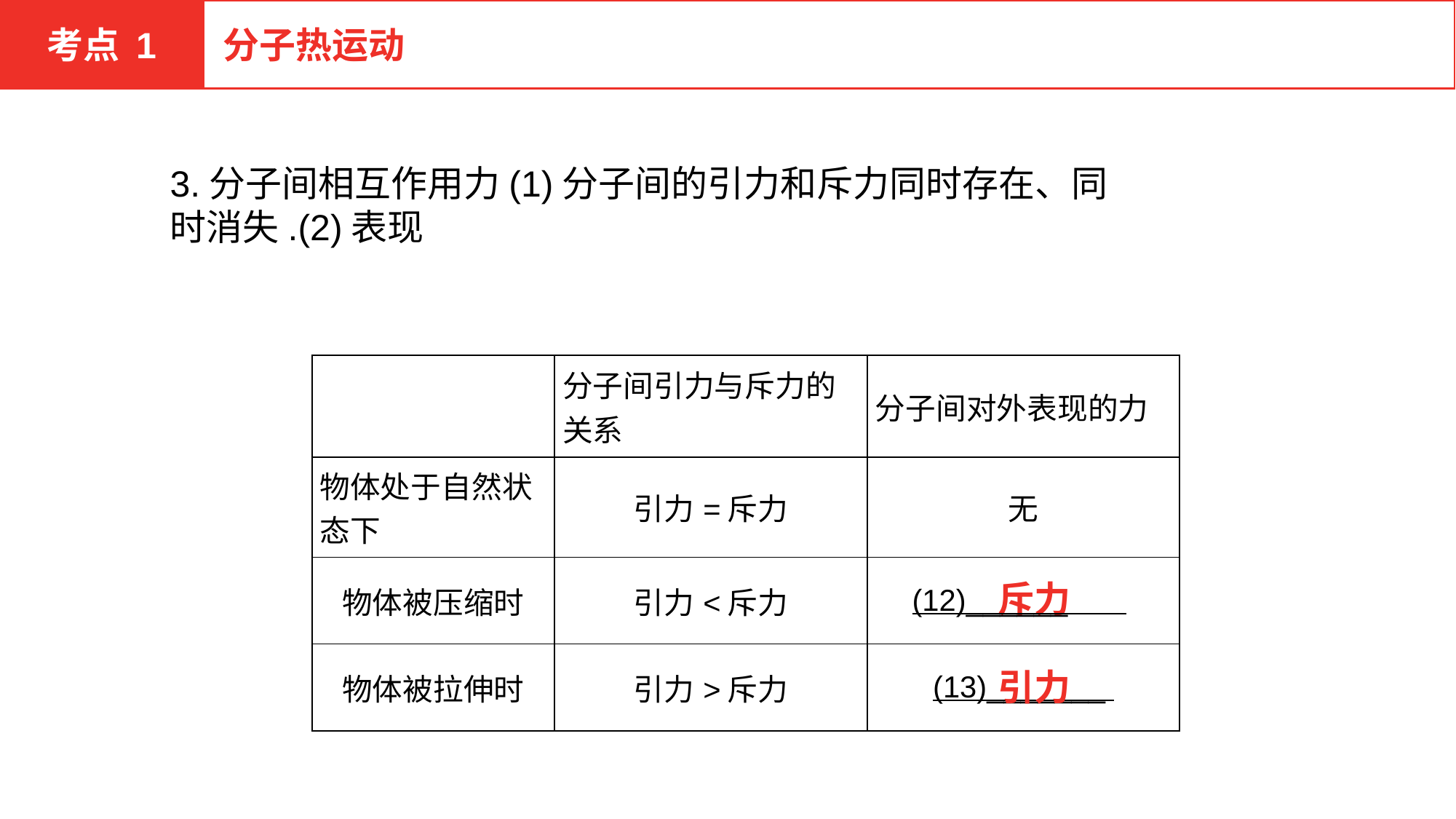

考点 1
分子热运动
3.分子间相互作用力(1)分子间的引力和斥力同时存在、同时消失.(2)表现

|  | 分子间引力与斥力的关系 | 分子间对外表现的力 |
| --- | --- | --- |
| 物体处于自然状态下 | 引力=斥力 | 无 |
| 物体被压缩时 | 引力<斥力 | (12)\_\_\_\_\_\_ |
| 物体被拉伸时 | 引力>斥力 | (13)\_\_\_\_\_\_\_ |
斥力
引力